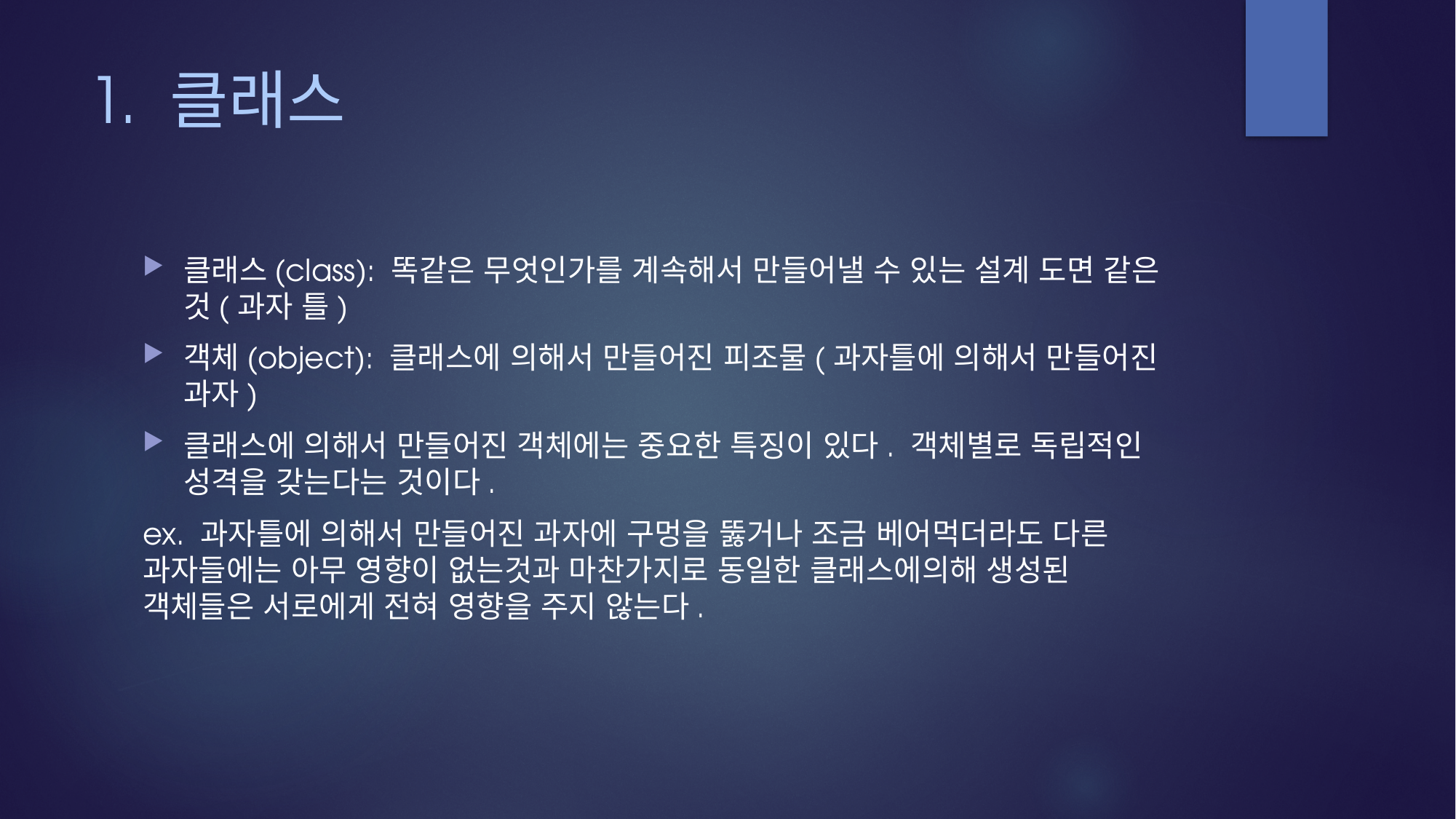

# 1. 클래스
클래스(class): 똑같은 무엇인가를 계속해서 만들어낼 수 있는 설계 도면 같은 것(과자 틀)
객체(object): 클래스에 의해서 만들어진 피조물(과자틀에 의해서 만들어진 과자)
클래스에 의해서 만들어진 객체에는 중요한 특징이 있다. 객체별로 독립적인 성격을 갖는다는 것이다.
ex. 과자틀에 의해서 만들어진 과자에 구멍을 뚫거나 조금 베어먹더라도 다른 과자들에는 아무 영향이 없는것과 마찬가지로 동일한 클래스에의해 생성된 객체들은 서로에게 전혀 영향을 주지 않는다.